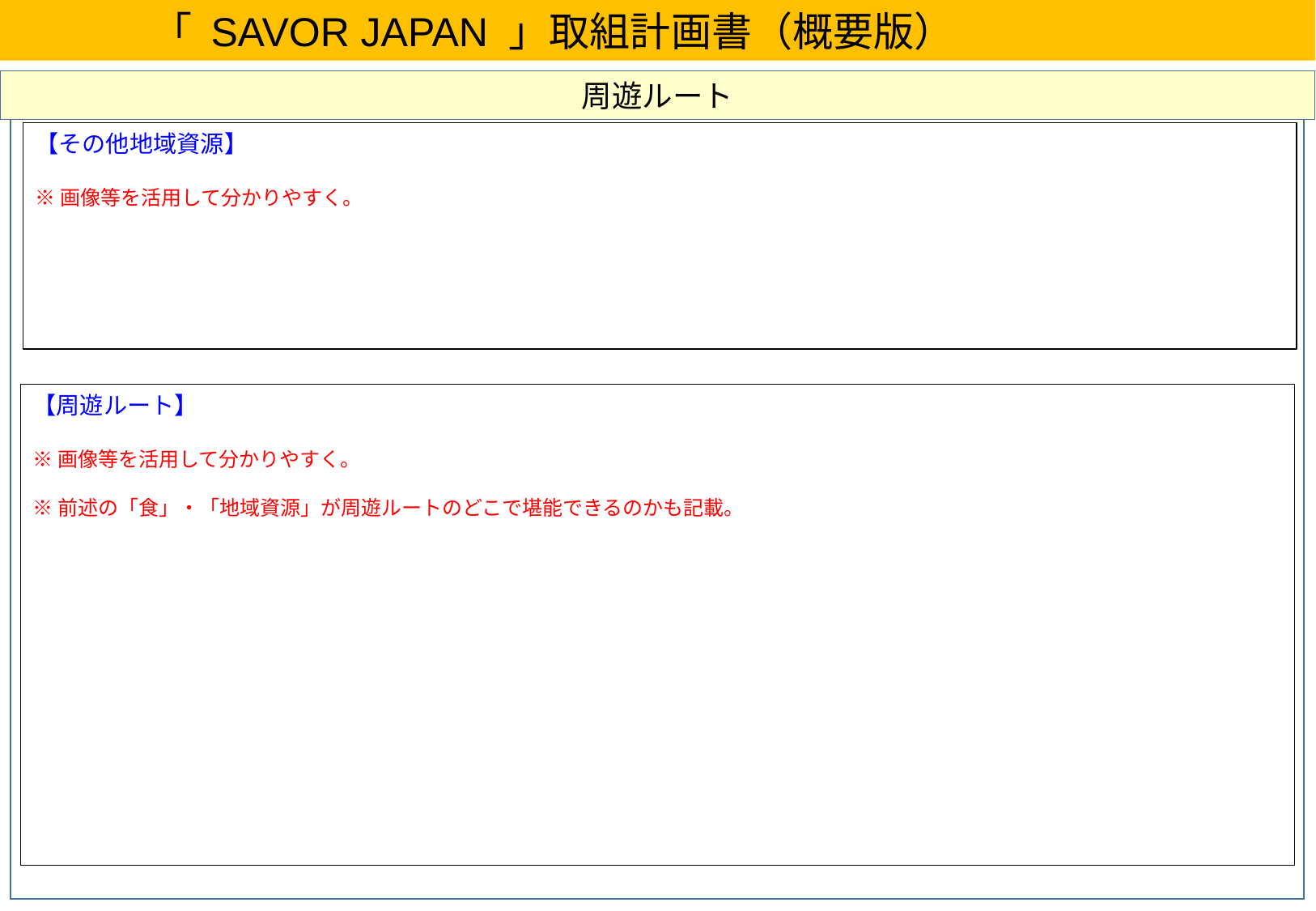

「 SAVOR JAPAN 」取組計画書（概要版）
周遊ルート

【その他地域資源】

※画像等を活用して分かりやすく。

【周遊ルート】

※画像等を活用して分かりやすく。

※前述の「食」・「地域資源」が周遊ルートのどこで堪能できるのかも記載。